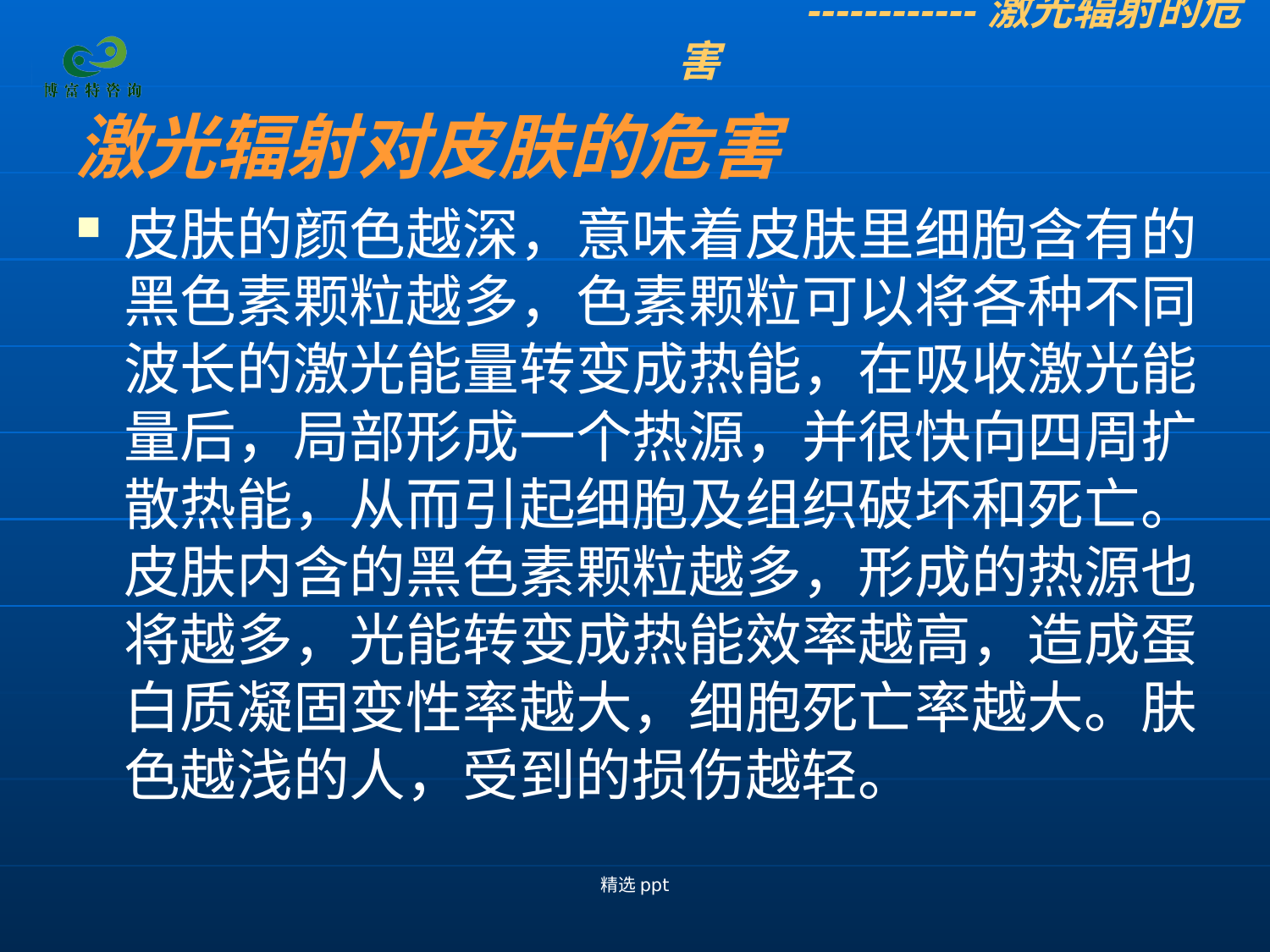

------------激光辐射的危害
激光辐射对皮肤的危害
皮肤的颜色越深，意味着皮肤里细胞含有的黑色素颗粒越多，色素颗粒可以将各种不同波长的激光能量转变成热能，在吸收激光能量后，局部形成一个热源，并很快向四周扩散热能，从而引起细胞及组织破坏和死亡。皮肤内含的黑色素颗粒越多，形成的热源也将越多，光能转变成热能效率越高，造成蛋白质凝固变性率越大，细胞死亡率越大。肤色越浅的人，受到的损伤越轻。
23
精选ppt